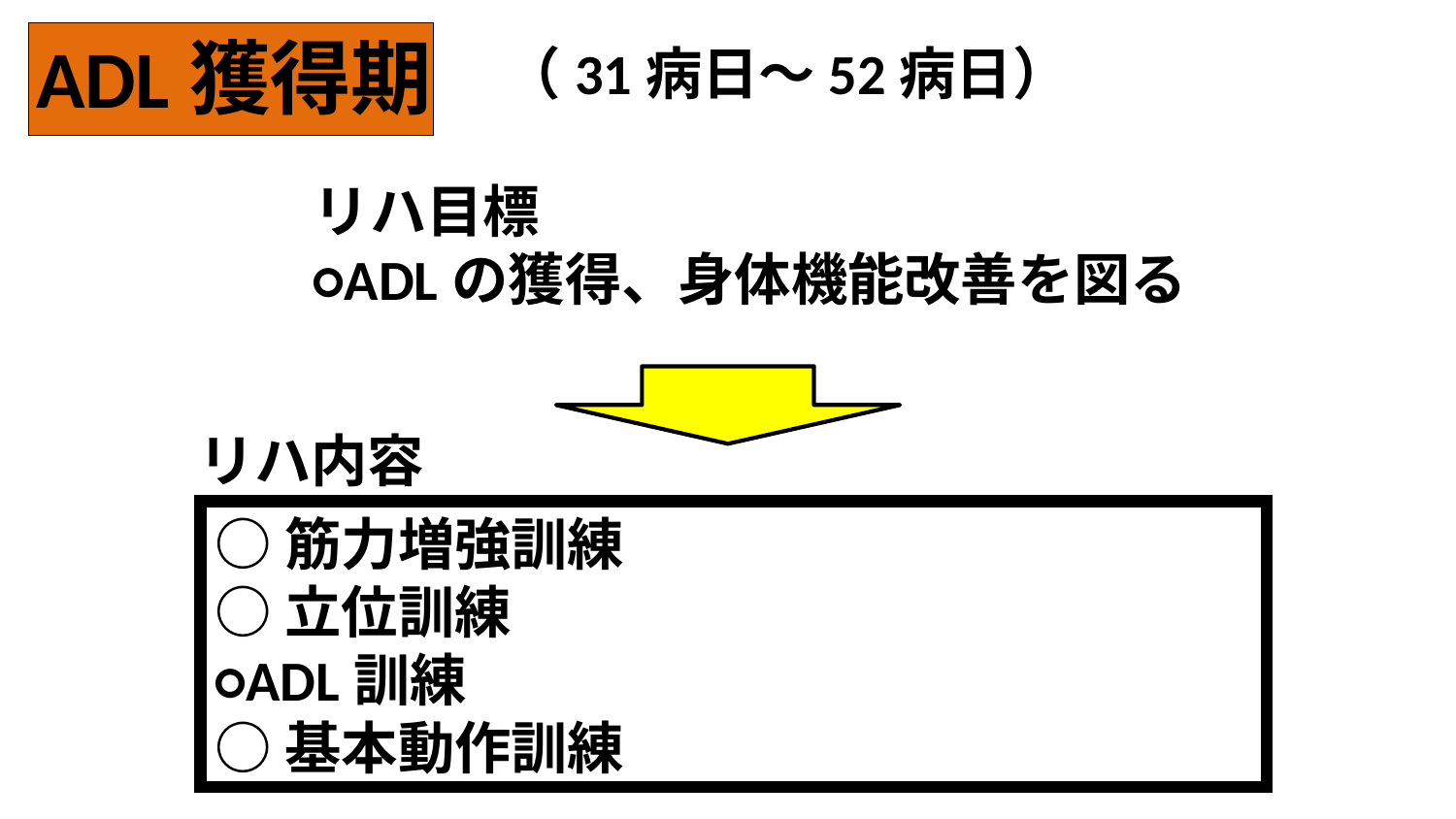

ADL獲得期

（31病日～52病日）
リハ目標
○ADLの獲得、身体機能改善を図る

リハ内容
○筋力増強訓練
○立位訓練
○ADL訓練
○基本動作訓練